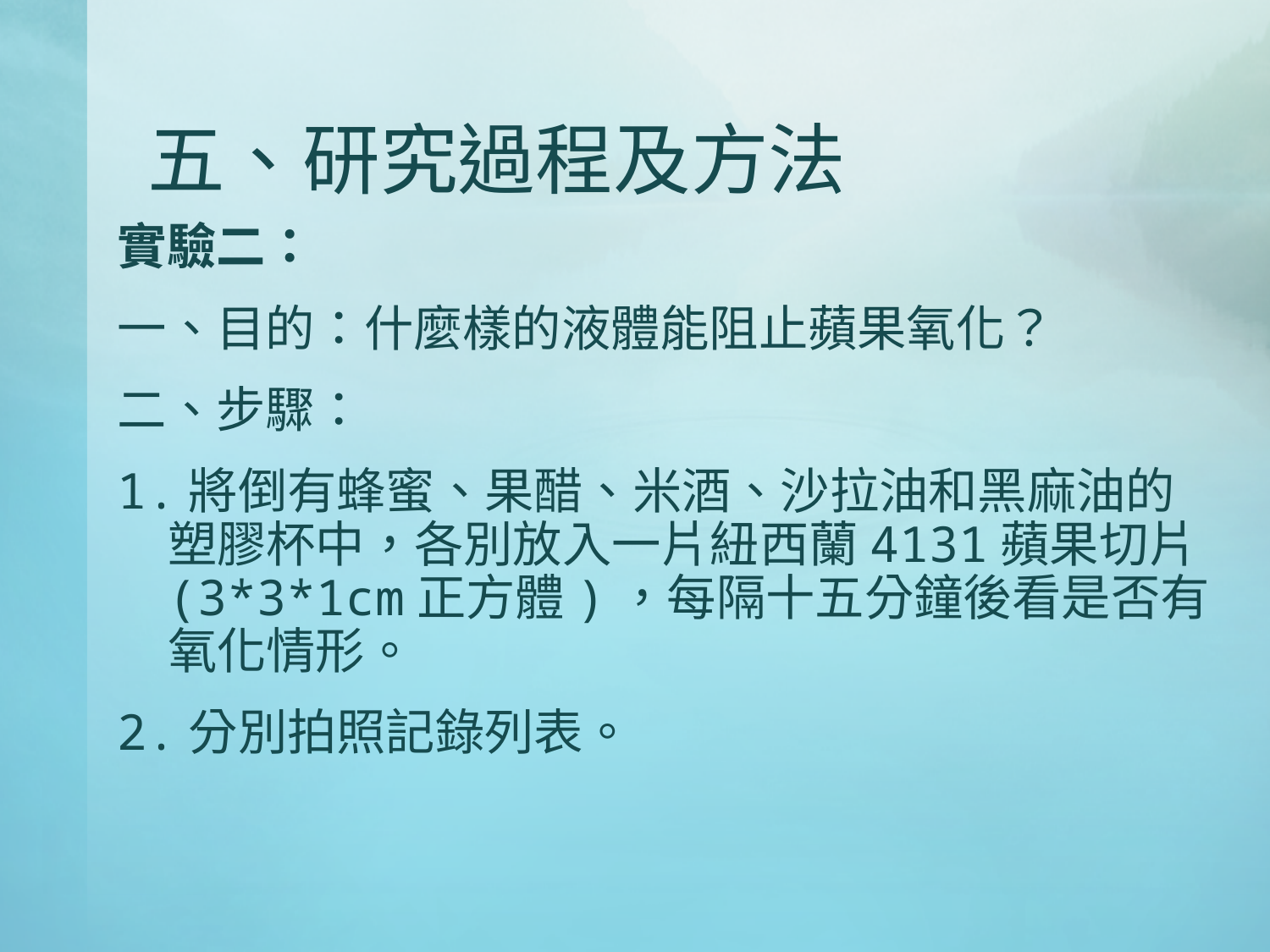

# 五、研究過程及方法
實驗二：
一、目的：什麼樣的液體能阻止蘋果氧化？
二、步驟：
1.將倒有蜂蜜、果醋、米酒、沙拉油和黑麻油的塑膠杯中，各別放入一片紐西蘭4131蘋果切片(3*3*1cm正方體)，每隔十五分鐘後看是否有氧化情形。
2.分別拍照記錄列表。